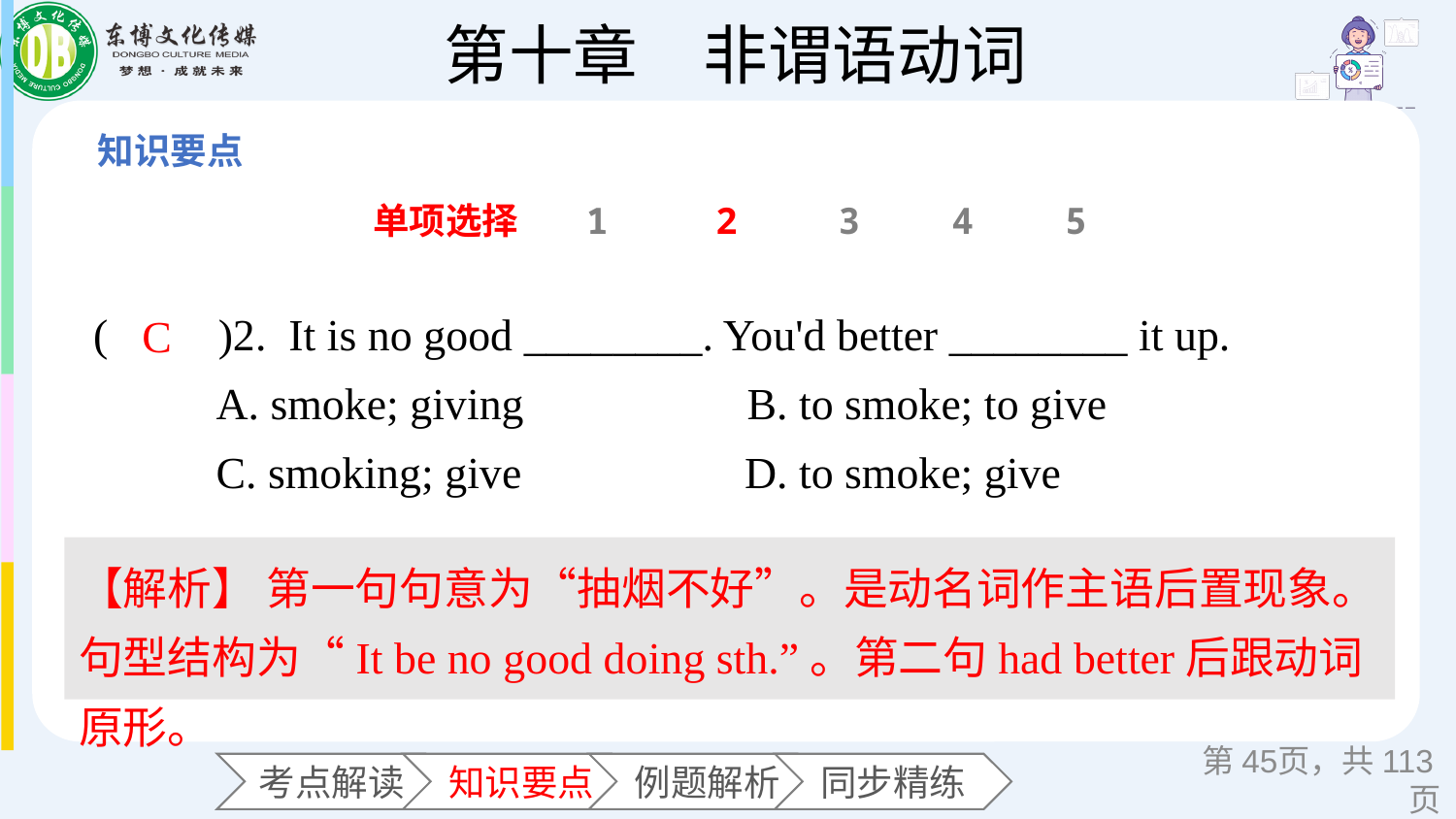

单项选择
1
2
3
4
5
(　　)2.  It is no good ________. You'd better ________ it up.
           A. smoke; giving                    B. to smoke; to give
           C. smoking; give                    D. to smoke; give
C
【解析】 第一句句意为“抽烟不好”。是动名词作主语后置现象。句型结构为“It be no good doing sth.”。第二句had better后跟动词原形。
第45页，共113页